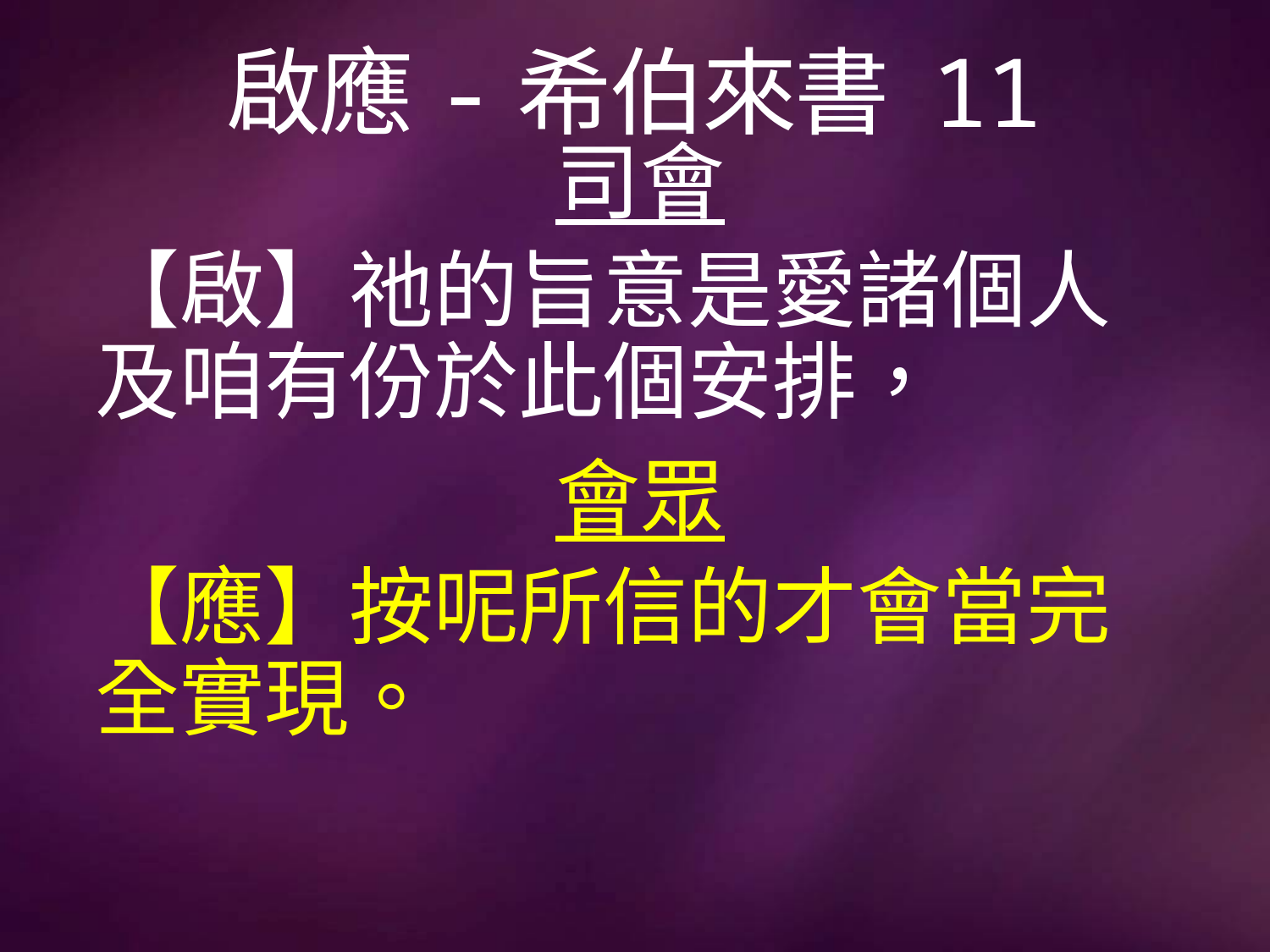

# 啟應-希伯來書 11
司會
【啟】祂的旨意是愛諸個人及咱有份於此個安排，

會眾
【應】按呢所信的才會當完全實現。